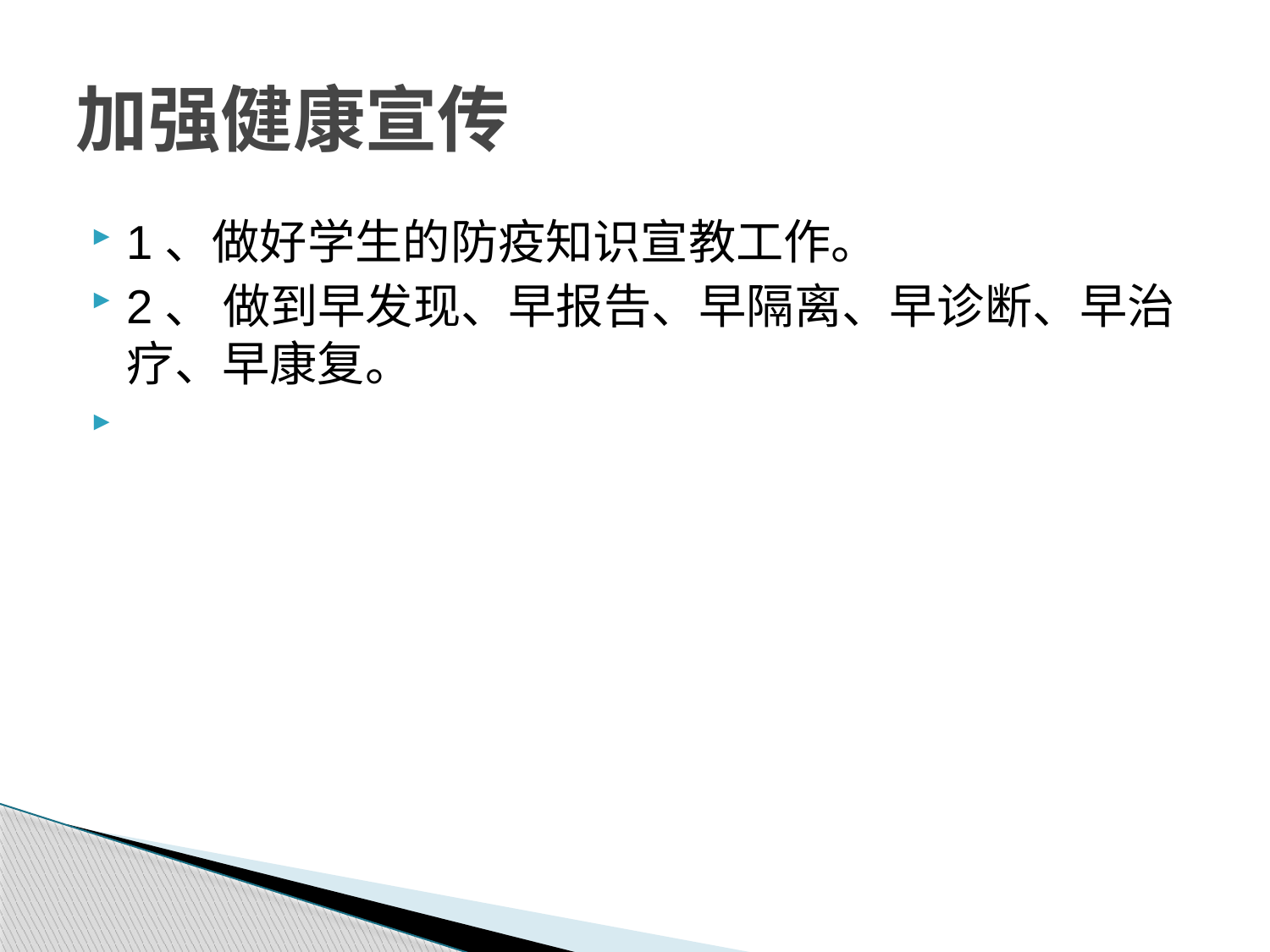

# 加强健康宣传
1、做好学生的防疫知识宣教工作。
2、 做到早发现、早报告、早隔离、早诊断、早治疗、早康复。